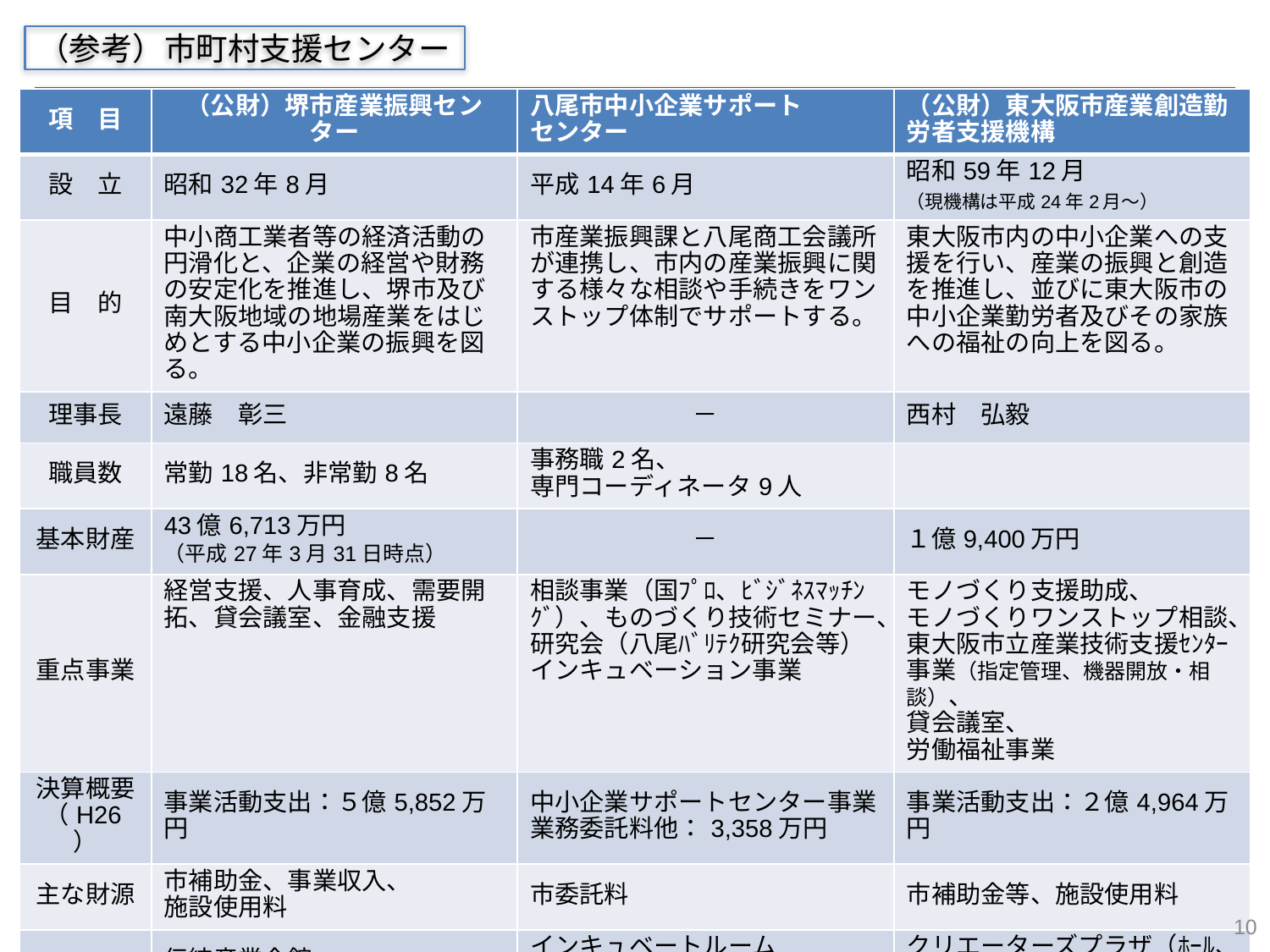

（参考）市町村支援センター
| 項　目 | （公財）堺市産業振興センター | 八尾市中小企業サポート センター | （公財）東大阪市産業創造勤労者支援機構 |
| --- | --- | --- | --- |
| 設　立 | 昭和32年8月 | 平成14年6月 | 昭和59年12月 （現機構は平成24年2月～） |
| 目　的 | 中小商工業者等の経済活動の円滑化と、企業の経営や財務の安定化を推進し、堺市及び南大阪地域の地場産業をはじめとする中小企業の振興を図る。 | 市産業振興課と八尾商工会議所が連携し、市内の産業振興に関する様々な相談や手続きをワンストップ体制でサポートする。 | 東大阪市内の中小企業への支援を行い、産業の振興と創造を推進し、並びに東大阪市の中小企業勤労者及びその家族への福祉の向上を図る。 |
| 理事長 | 遠藤　彰三 | － | 西村　弘毅 |
| 職員数 | 常勤18名、非常勤8名 | 事務職2名、 専門コーディネータ9人 |  |
| 基本財産 | 43億6,713万円 （平成27年3月31日時点） | － | １億9,400万円 |
| 重点事業 | 経営支援、人事育成、需要開拓、貸会議室、金融支援 | 相談事業（国ﾌﾟﾛ、ﾋﾞｼﾞﾈｽﾏｯﾁﾝｸﾞ）、ものづくり技術セミナー、 研究会（八尾ﾊﾞﾘﾃｸ研究会等） インキュベーション事業 | モノづくり支援助成、 モノづくりワンストップ相談、 東大阪市立産業技術支援ｾﾝﾀｰ 事業（指定管理、機器開放・相談）、 貸会議室、 労働福祉事業 |
| 決算概要 （H26） | 事業活動支出：５億5,852万円 | 中小企業サポートセンター事業 業務委託料他：3,358万円 | 事業活動支出：２億4,964万円 |
| 主な財源 | 市補助金、事業収入、 施設使用料 | 市委託料 | 市補助金等、施設使用料 |
| 施設 | 伝統産業会館 イベントホール、会議室 | インキュベートルーム 　(個室３室、共同利用８区画） セミナールーム | クリエーターズプラザ（ﾎｰﾙ、研修室） |
10